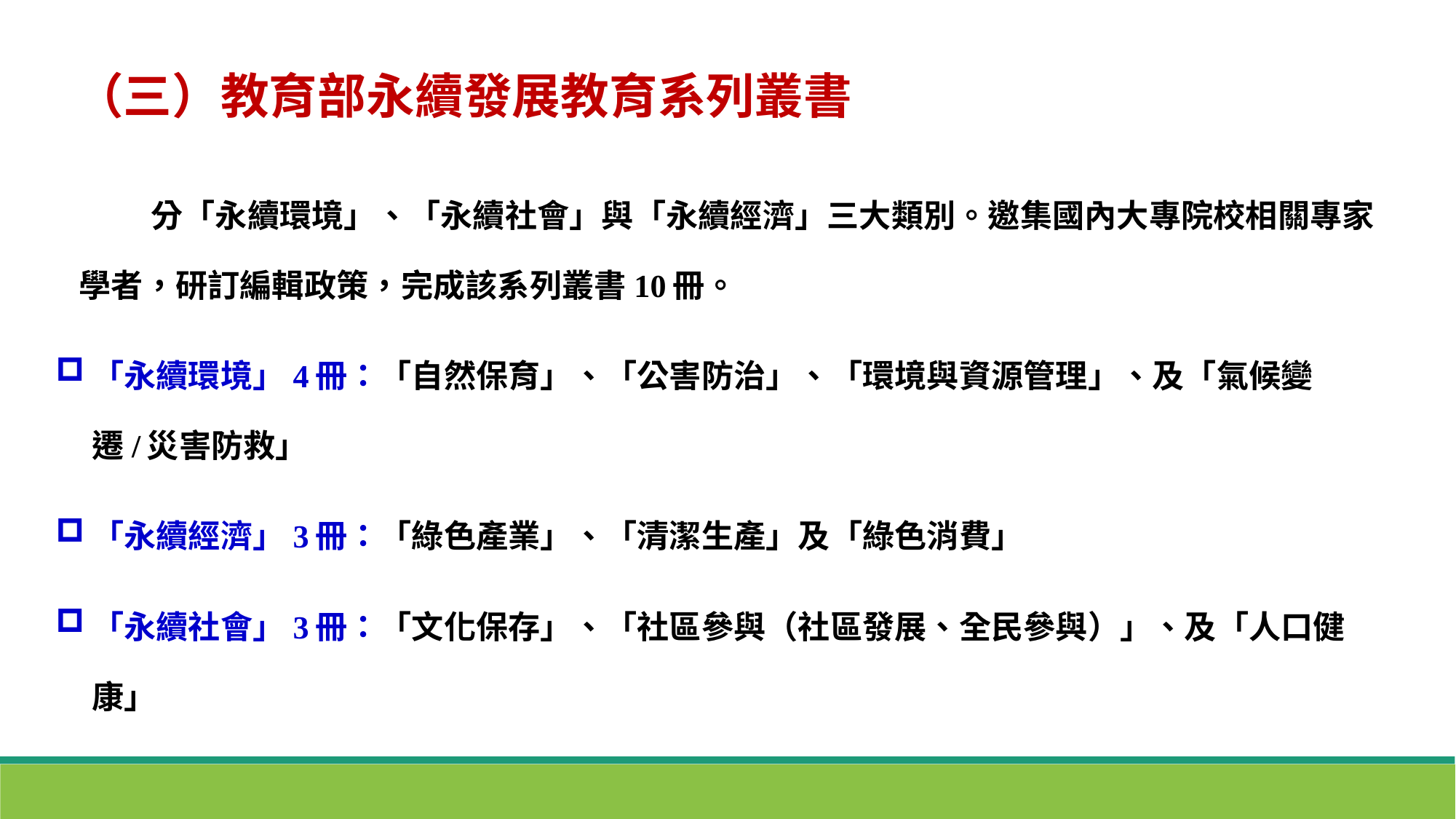

（三）教育部永續發展教育系列叢書
            分「永續環境」、「永續社會」與「永續經濟」三大類別。邀集國內大專院校相關專家學者，研訂編輯政策，完成該系列叢書10冊。
「永續環境」4冊：「自然保育」、「公害防治」、「環境與資源管理」、及「氣候變遷/災害防救」
「永續經濟」3冊：「綠色產業」、「清潔生產」及「綠色消費」
「永續社會」3冊：「文化保存」、「社區參與（社區發展、全民參與）」、及「人口健康」